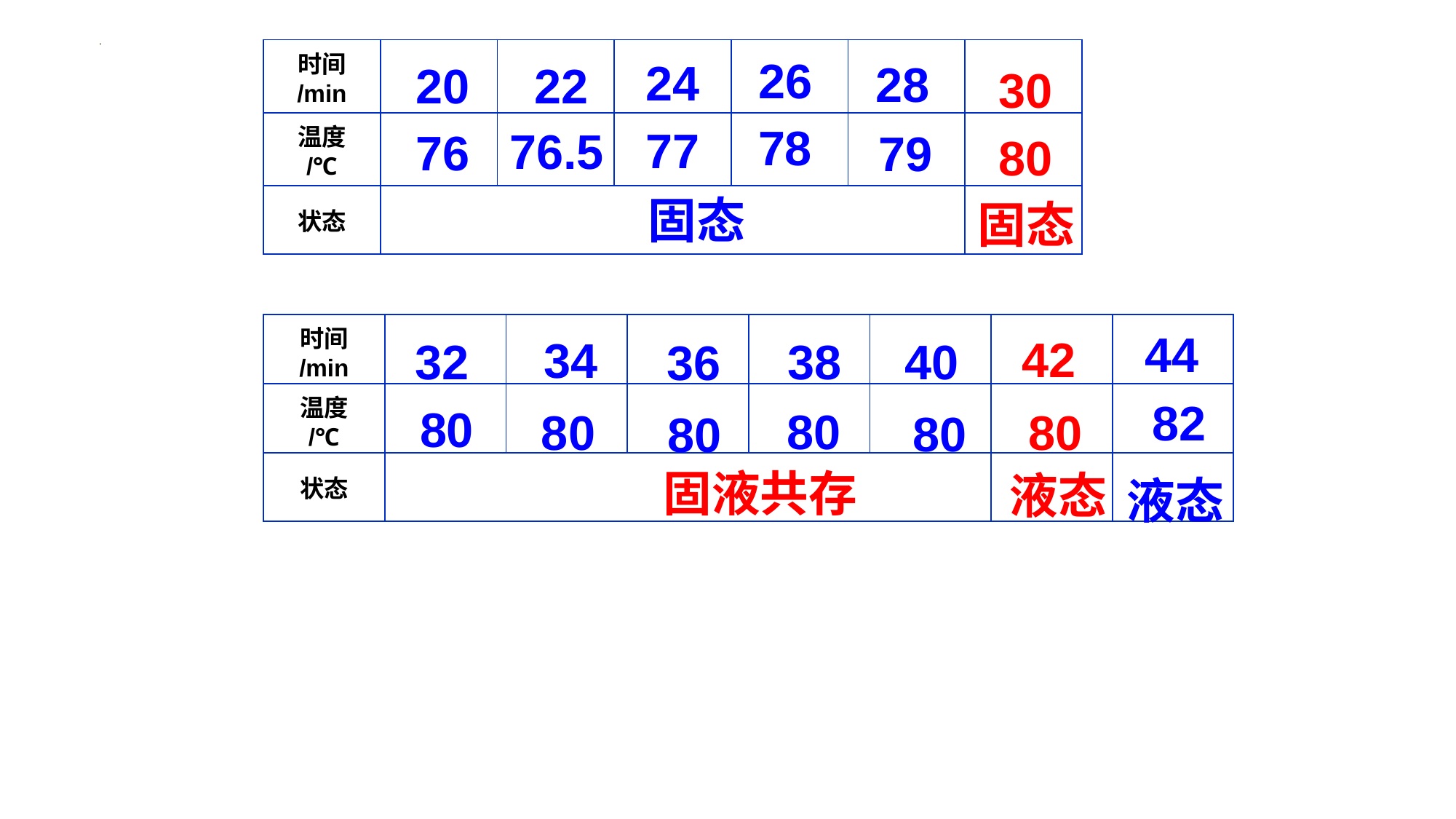

26
24
28
20
22
| 时间 /min |  |  |  |  |  |  |
| --- | --- | --- | --- | --- | --- | --- |
| 温度 /℃ |  |  |  |  |  |  |
| 状态 |  |  |  |  |  |  |
30
78
77
76.5
76
79
80
固态
固态
44
42
34
38
32
40
36
| 时间 /min |  |  |  |  |  |  |  |
| --- | --- | --- | --- | --- | --- | --- | --- |
| 温度 /℃ |  |  |  |  |  |  |  |
| 状态 |  |  |  |  |  |  |  |
82
80
80
80
80
80
80
固液共存
液态
液态